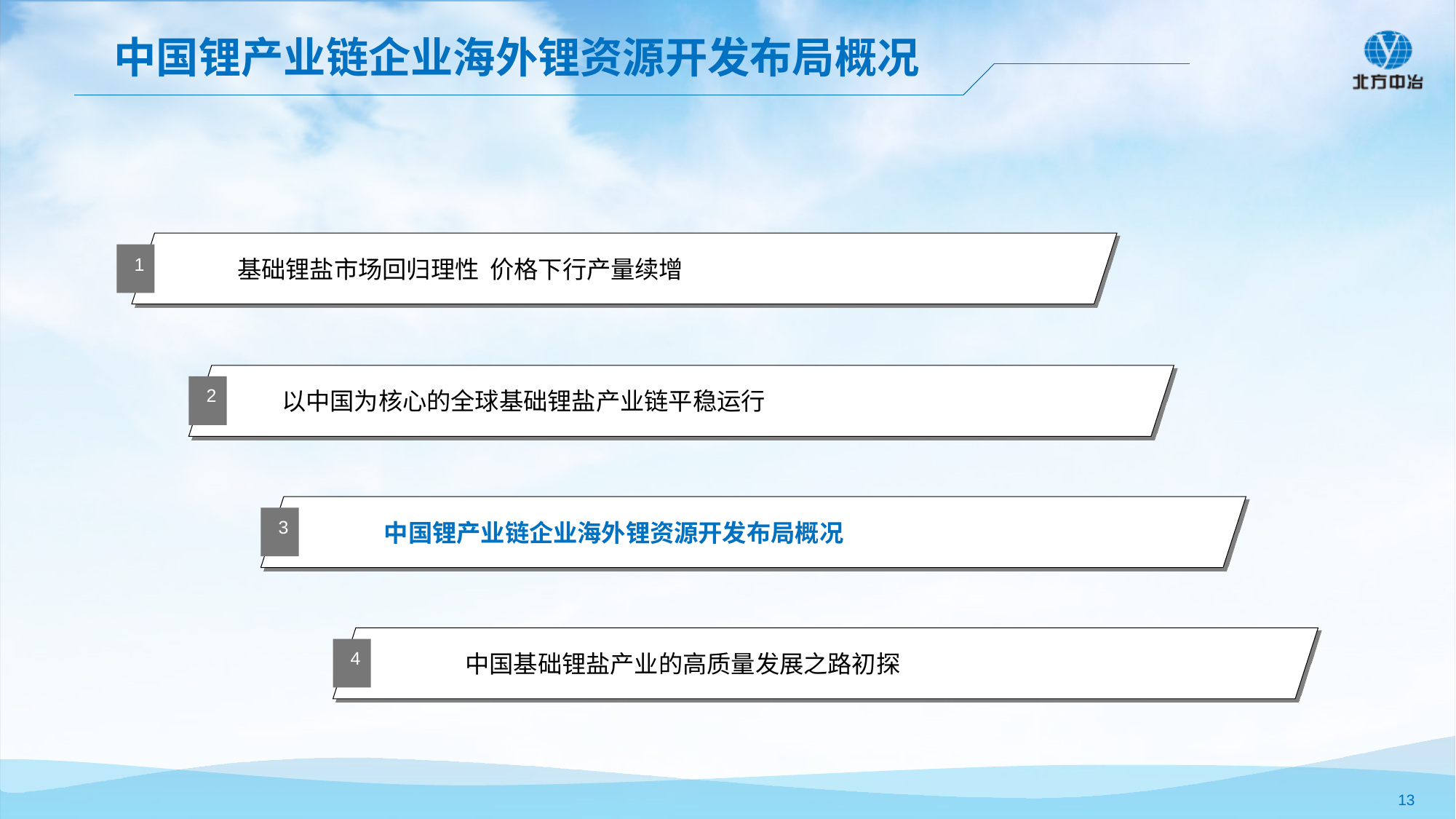

# 中国锂产业链企业海外锂资源开发布局概况

基础锂盐市场回归理性  价格下行产量续增
1

2
以中国为核心的全球基础锂盐产业链平稳运行

3
中国锂产业链企业海外锂资源开发布局概况

4
中国基础锂盐产业的高质量发展之路初探